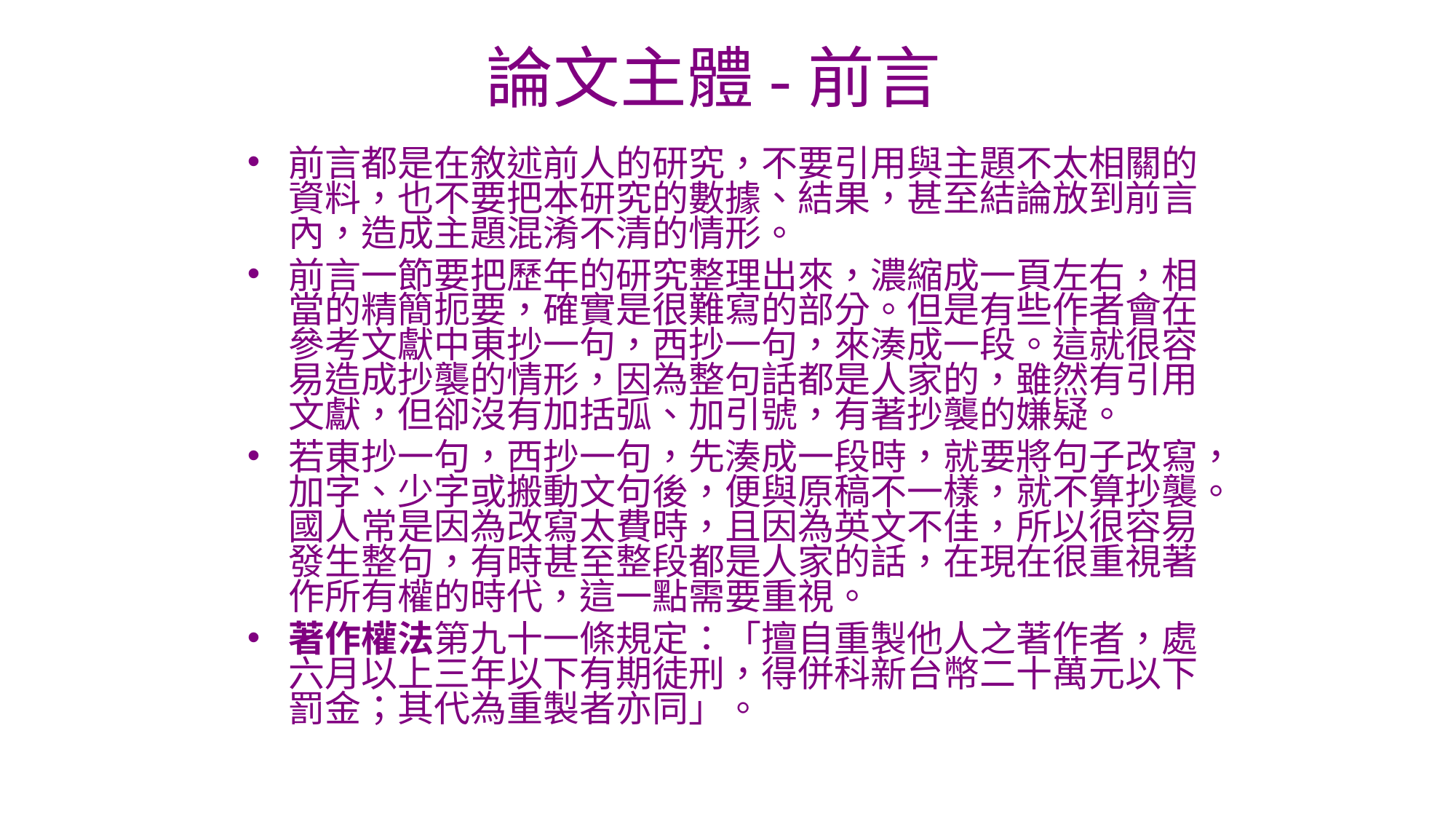

# 論文主體-前言
前言都是在敘述前人的研究，不要引用與主題不太相關的資料，也不要把本研究的數據、結果，甚至結論放到前言內，造成主題混淆不清的情形。
前言一節要把歷年的研究整理出來，濃縮成一頁左右，相當的精簡扼要，確實是很難寫的部分。但是有些作者會在參考文獻中東抄一句，西抄一句，來湊成一段。這就很容易造成抄襲的情形，因為整句話都是人家的，雖然有引用文獻，但卻沒有加括弧、加引號，有著抄襲的嫌疑。
若東抄一句，西抄一句，先湊成一段時，就要將句子改寫，加字、少字或搬動文句後，便與原稿不一樣，就不算抄襲。國人常是因為改寫太費時，且因為英文不佳，所以很容易發生整句，有時甚至整段都是人家的話，在現在很重視著作所有權的時代，這一點需要重視。
著作權法第九十一條規定：「擅自重製他人之著作者，處六月以上三年以下有期徒刑，得併科新台幣二十萬元以下罰金；其代為重製者亦同」。